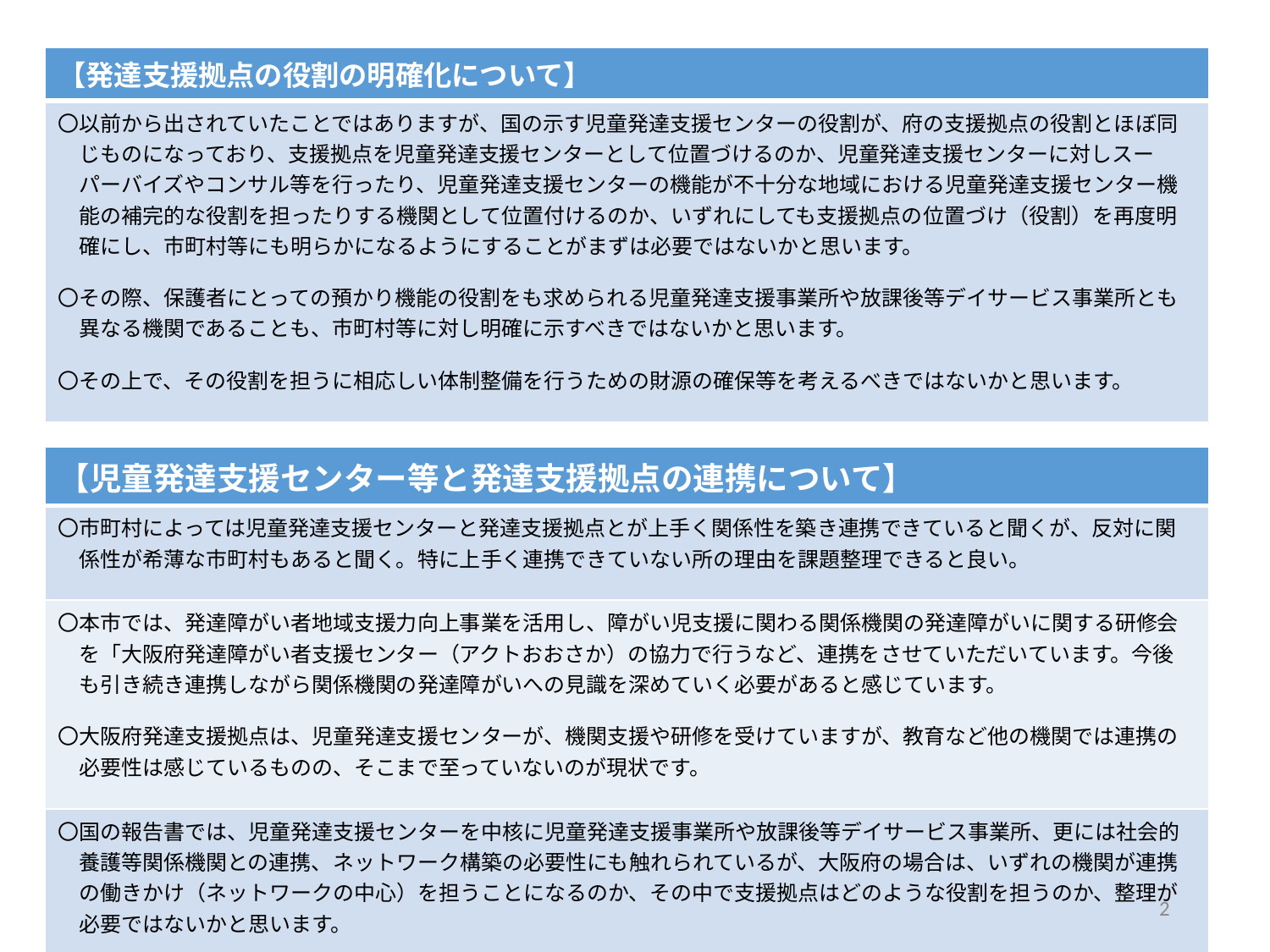

| 【発達支援拠点の役割の明確化について】 |
| --- |
| 〇以前から出されていたことではありますが、国の示す児童発達支援センターの役割が、府の支援拠点の役割とほぼ同 　じものになっており、支援拠点を児童発達支援センターとして位置づけるのか、児童発達支援センターに対しスー 　パーバイズやコンサル等を行ったり、児童発達支援センターの機能が不十分な地域における児童発達支援センター機 　能の補完的な役割を担ったりする機関として位置付けるのか、いずれにしても支援拠点の位置づけ（役割）を再度明 　確にし、市町村等にも明らかになるようにすることがまずは必要ではないかと思います。 〇その際、保護者にとっての預かり機能の役割をも求められる児童発達支援事業所や放課後等デイサービス事業所とも 　異なる機関であることも、市町村等に対し明確に示すべきではないかと思います。 〇その上で、その役割を担うに相応しい体制整備を行うための財源の確保等を考えるべきではないかと思います。 |
| 【児童発達支援センター等と発達支援拠点の連携について】 |
| --- |
| 〇市町村によっては児童発達支援センターと発達支援拠点とが上手く関係性を築き連携できていると聞くが、反対に関 　係性が希薄な市町村もあると聞く。特に上手く連携できていない所の理由を課題整理できると良い。 |
| 〇本市では、発達障がい者地域支援力向上事業を活用し、障がい児支援に関わる関係機関の発達障がいに関する研修会 　を「大阪府発達障がい者支援センター（アクトおおさか）の協力で行うなど、連携をさせていただいています。今後 　も引き続き連携しながら関係機関の発達障がいへの見識を深めていく必要があると感じています。 〇大阪府発達支援拠点は、児童発達支援センターが、機関支援や研修を受けていますが、教育など他の機関では連携の 　必要性は感じているものの、そこまで至っていないのが現状です。 |
| 〇国の報告書では、児童発達支援センターを中核に児童発達支援事業所や放課後等デイサービス事業所、更には社会的 　養護等関係機関との連携、ネットワーク構築の必要性にも触れられているが、大阪府の場合は、いずれの機関が連携 　の働きかけ（ネットワークの中心）を担うことになるのか、その中で支援拠点はどのような役割を担うのか、整理が 　必要ではないかと思います。 |
2